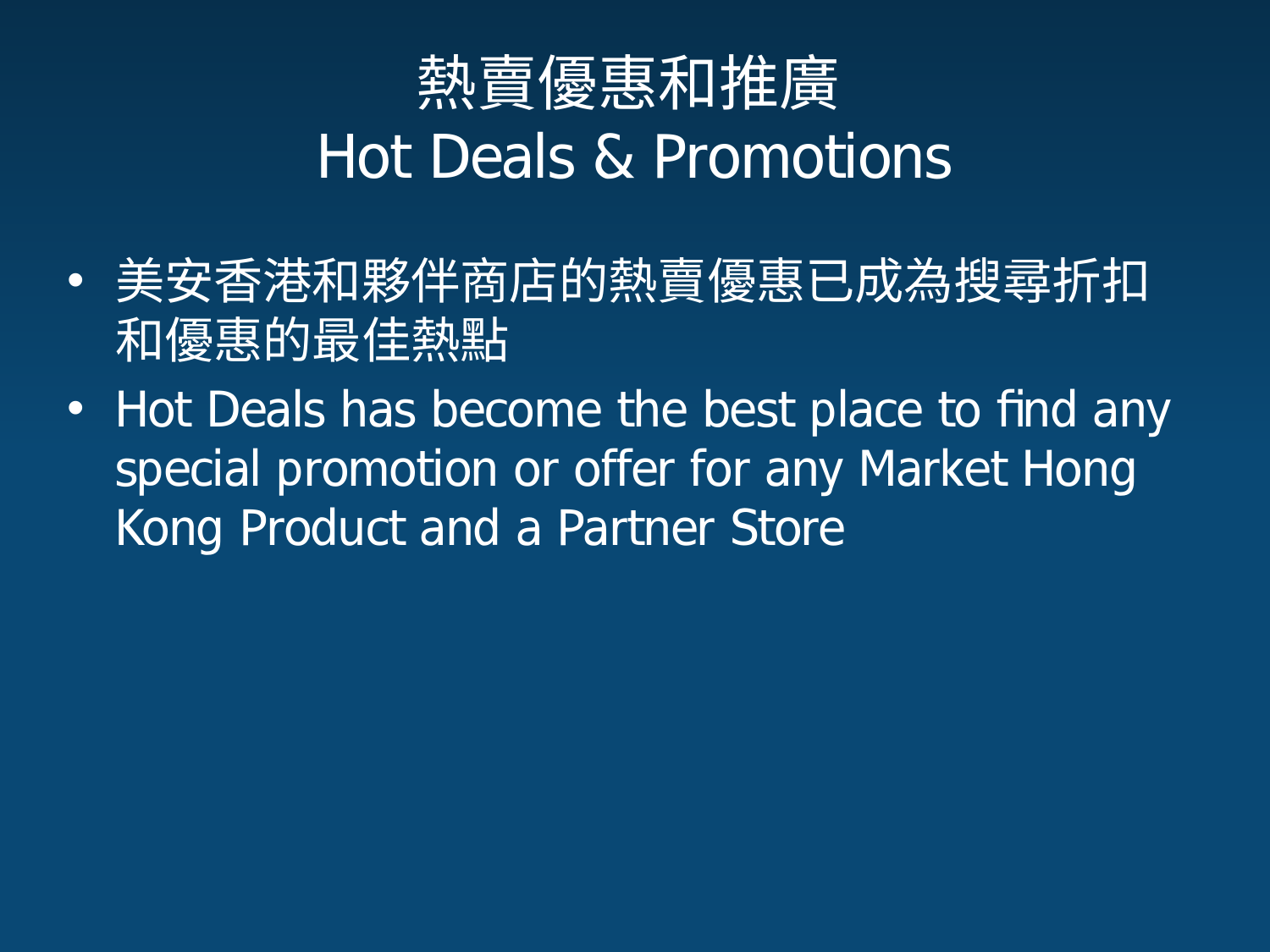

# 熱賣優惠和推廣 Hot Deals & Promotions
美安香港和夥伴商店的熱賣優惠已成為搜尋折扣和優惠的最佳熱點
Hot Deals has become the best place to find any special promotion or offer for any Market Hong Kong Product and a Partner Store